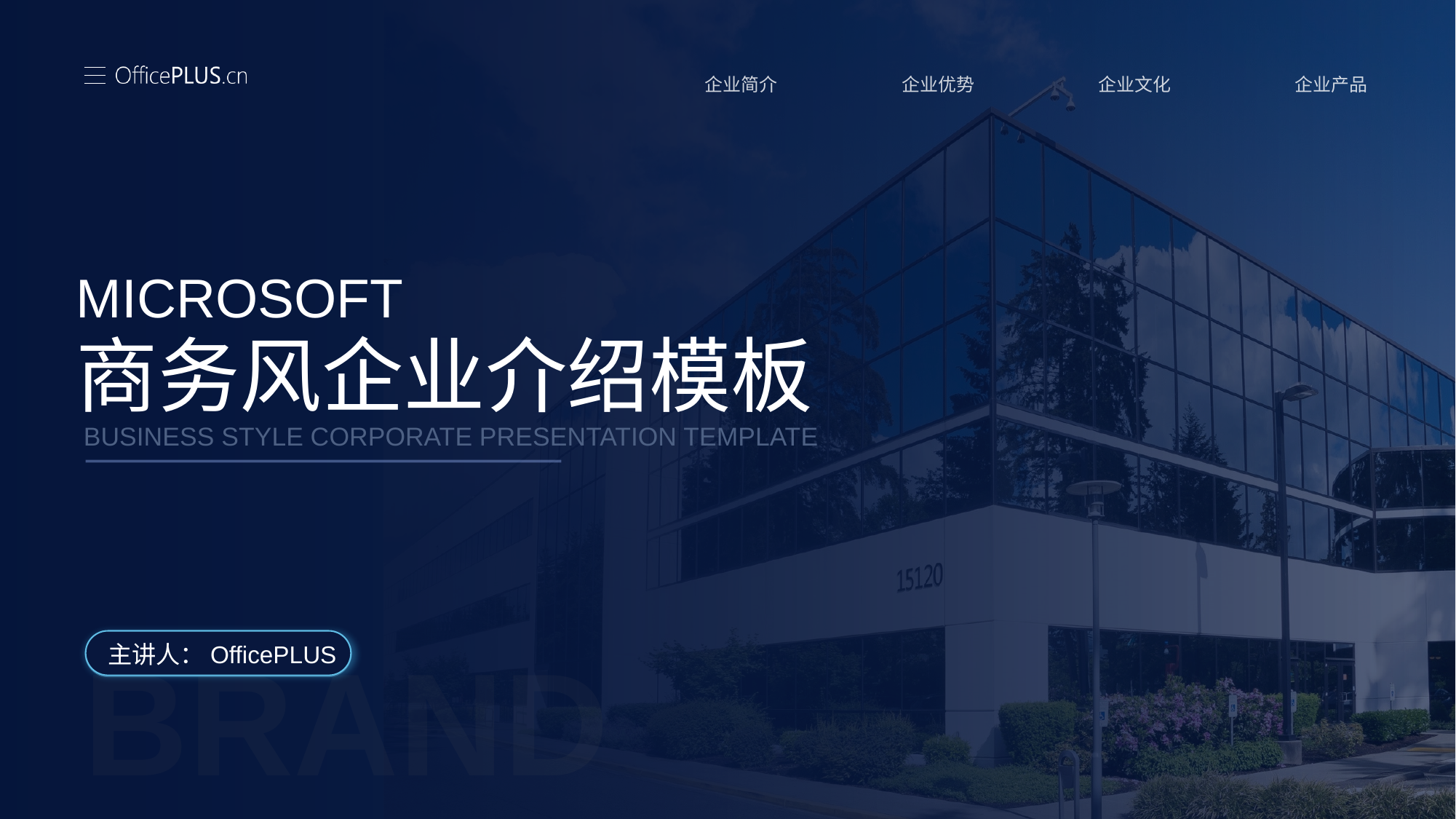

MICROSOFT
商务风企业介绍模板
BUSINESS STYLE CORPORATE PRESENTATION TEMPLATE

主讲人：OfficePLUS